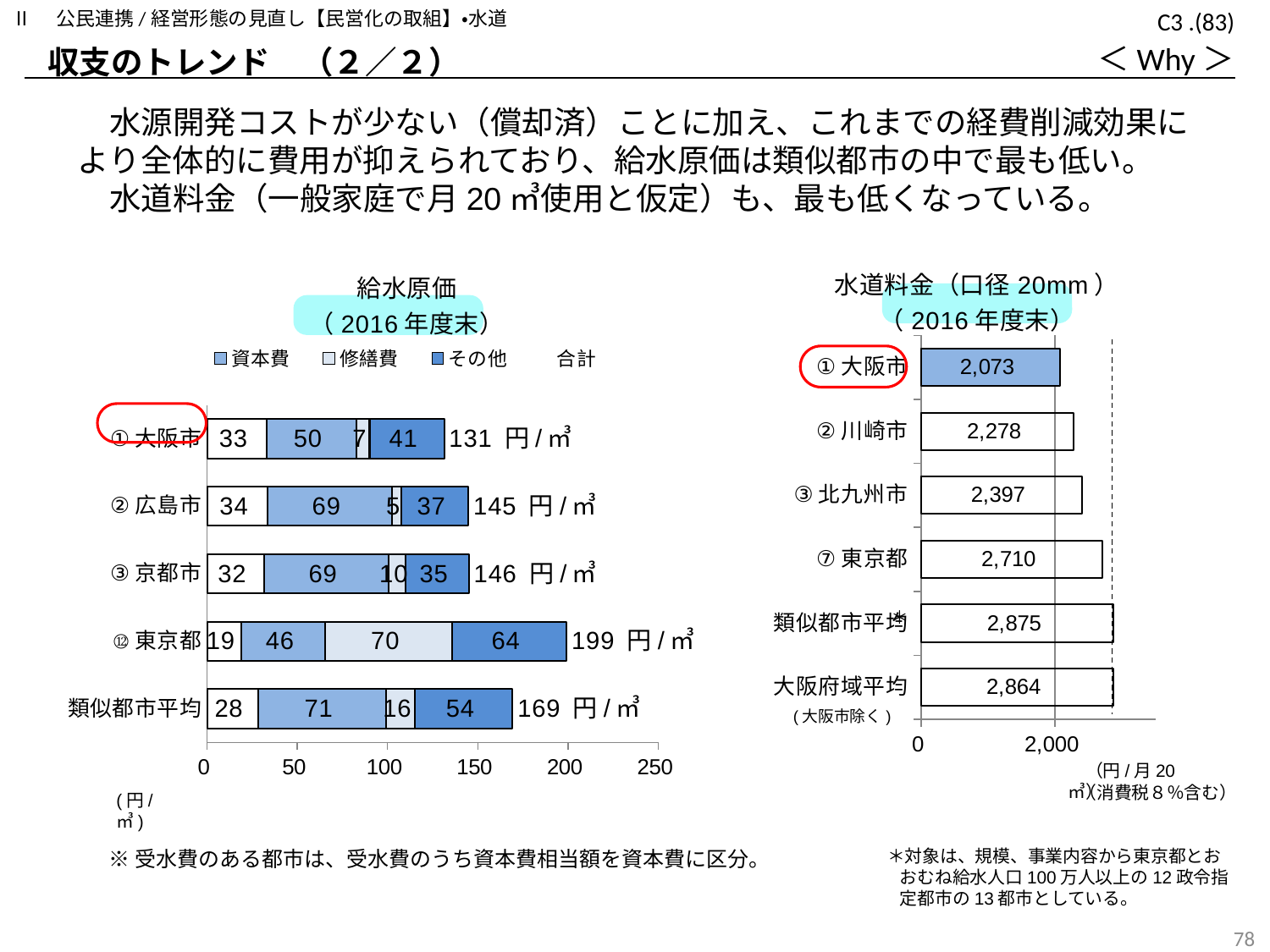

Ⅱ　公民連携/経営形態の見直し【民営化の取組】・水道
C3 .(83)
＜Why＞
収支のトレンド　（２／２）
　水源開発コストが少ない（償却済）ことに加え、これまでの経費削減効果により全体的に費用が抑えられており、給水原価は類似都市の中で最も低い。
　水道料金（一般家庭で月20㎥使用と仮定）も、最も低くなっている。

### Chart: 水道料金（口径20mm）
（2016年度末）

| Category | 水道料金(円) |
|---|---|
| 大阪府域平均 | 2864.0 |
| 類似都市平均 | 2875.0 |
| ⑦東京都 | 2710.0 |
| ③北九州市 | 2397.0 |
| ②川崎市 | 2278.0 |
| ①大阪市 | 2073.0 |

### Chart: 給水原価
（2016年度末）

| Category | 人件費 | 資本費 | 修繕費 | その他 | 合計 |
|---|---|---|---|---|---|
| 類似都市平均 | 28.23 | 71.14 | 15.91 | 54.0 | 168.5 |
| ⑫東京都 | 19.09 | 46.48 | 70.17 | 63.53 | 199.27 |
| ③京都市 | 31.8 | 68.71 | 9.55 | 35.0 | 146.09 |
| ②広島市 | 33.53 | 69.1 | 4.85 | 37.400000000000006 | 144.88 |
| ①大阪市 | 32.97 | 49.74 | 7.32 | 41.34 | 131.37 |

＊
　（円/月20㎥）
　(円/㎥)
（消費税８％含む）
＊対象は、規模、事業内容から東京都とおおむね給水人口100万人以上の12政令指定都市の13都市としている。
※受水費のある都市は、受水費のうち資本費相当額を資本費に区分。
78